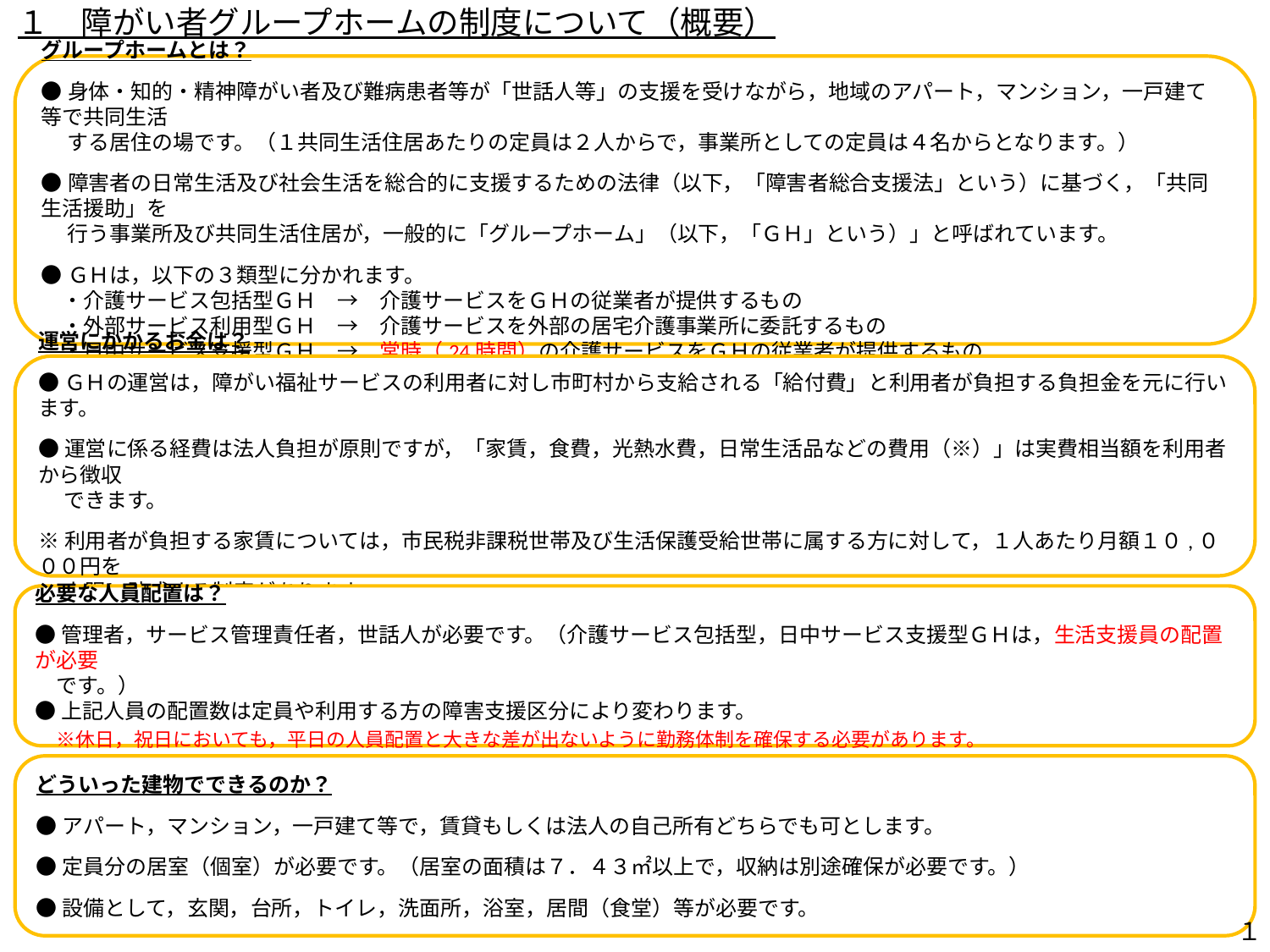

１　障がい者グループホームの制度について（概要）
グループホームとは？

●身体・知的・精神障がい者及び難病患者等が「世話人等」の支援を受けながら，地域のアパート，マンション，一戸建て等で共同生活
　 する居住の場です。（１共同生活住居あたりの定員は２人からで，事業所としての定員は４名からとなります。）

●障害者の日常生活及び社会生活を総合的に支援するための法律（以下，「障害者総合支援法」という）に基づく，「共同生活援助」を
　 行う事業所及び共同生活住居が，一般的に「グループホーム」（以下，「ＧＨ」という）」と呼ばれています。

●ＧＨは，以下の３類型に分かれます。
　・介護サービス包括型ＧＨ　→　介護サービスをＧＨの従業者が提供するもの
　・外部サービス利用型ＧＨ　→　介護サービスを外部の居宅介護事業所に委託するもの
　・日中サービス支援型ＧＨ　→　常時（24時間）の介護サービスをＧＨの従業者が提供するもの
運営にかかるお金は？

●ＧＨの運営は，障がい福祉サービスの利用者に対し市町村から支給される「給付費」と利用者が負担する負担金を元に行います。

●運営に係る経費は法人負担が原則ですが，「家賃，食費，光熱水費，日常生活品などの費用（※）」は実費相当額を利用者から徴収
　 できます。

※利用者が負担する家賃については，市民税非課税世帯及び生活保護受給世帯に属する方に対して，１人あたり月額１０,０００円を
　 上限に助成する制度があります。
必要な人員配置は？

●管理者，サービス管理責任者，世話人が必要です。（介護サービス包括型，日中サービス支援型ＧＨは，生活支援員の配置が必要
　です。）
●上記人員の配置数は定員や利用する方の障害支援区分により変わります。

　※休日，祝日においても，平日の人員配置と大きな差が出ないように勤務体制を確保する必要があります。
どういった建物でできるのか？

●アパート，マンション，一戸建て等で，賃貸もしくは法人の自己所有どちらでも可とします。

●定員分の居室（個室）が必要です。（居室の面積は７．４３㎡以上で，収納は別途確保が必要です。）

●設備として，玄関，台所，トイレ，洗面所，浴室，居間（食堂）等が必要です。
１